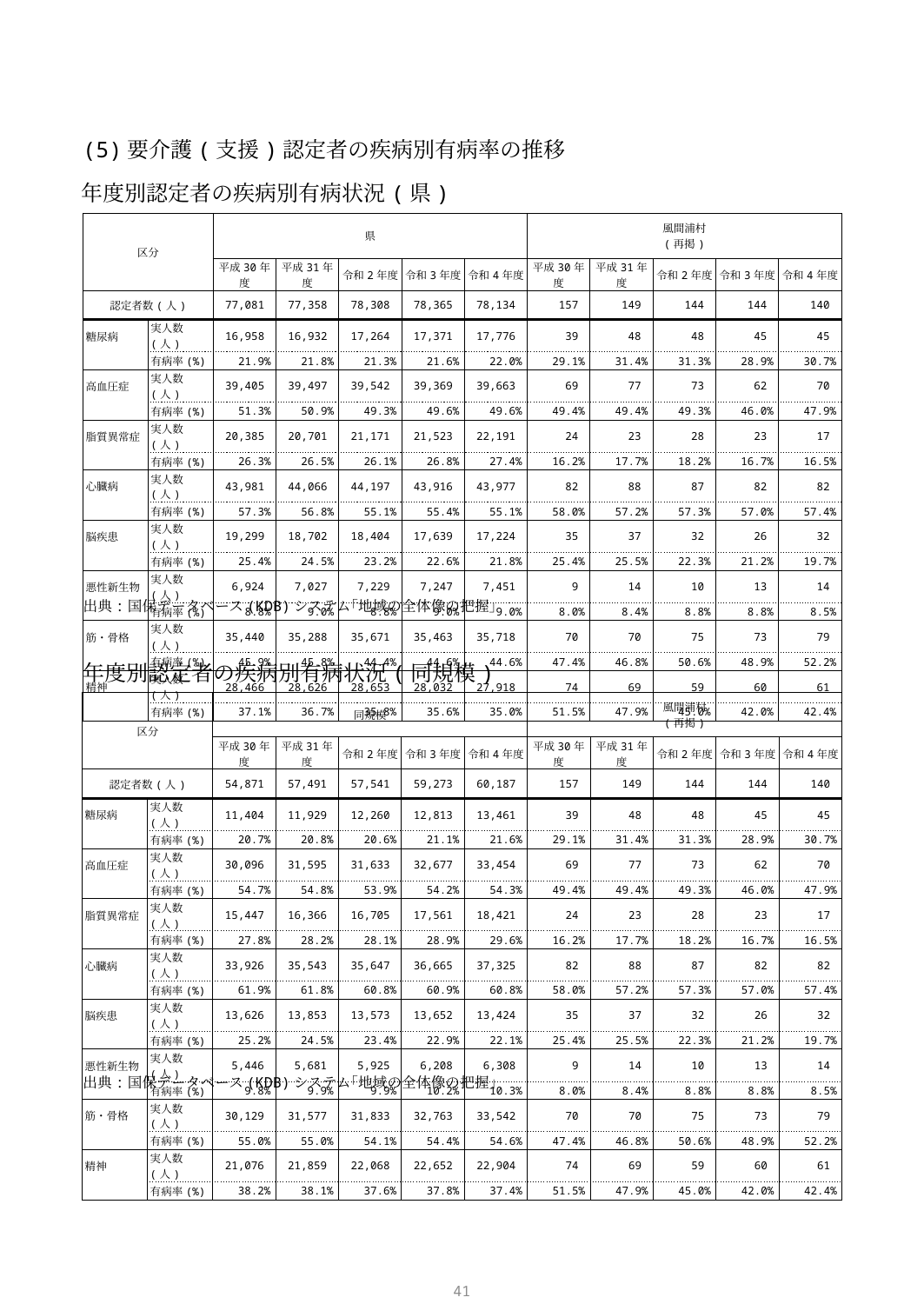

(5)要介護(支援)認定者の疾病別有病率の推移
年度別認定者の疾病別有病状況(県)
| 区分 |  | 県 |  |  |  |  | 風間浦村 (再掲) |  |  |  |  |
| --- | --- | --- | --- | --- | --- | --- | --- | --- | --- | --- | --- |
|  |  | 平成30年度 | 平成31年度 | 令和2年度 | 令和3年度 | 令和4年度 | 平成30年度 | 平成31年度 | 令和2年度 | 令和3年度 | 令和4年度 |
| 認定者数(人) |  | 77,081 | 77,358 | 78,308 | 78,365 | 78,134 | 157 | 149 | 144 | 144 | 140 |
| 糖尿病 | 実人数(人) | 16,958 | 16,932 | 17,264 | 17,371 | 17,776 | 39 | 48 | 48 | 45 | 45 |
|  | 有病率(%) | 21.9% | 21.8% | 21.3% | 21.6% | 22.0% | 29.1% | 31.4% | 31.3% | 28.9% | 30.7% |
| 高血圧症 | 実人数(人) | 39,405 | 39,497 | 39,542 | 39,369 | 39,663 | 69 | 77 | 73 | 62 | 70 |
|  | 有病率(%) | 51.3% | 50.9% | 49.3% | 49.6% | 49.6% | 49.4% | 49.4% | 49.3% | 46.0% | 47.9% |
| 脂質異常症 | 実人数(人) | 20,385 | 20,701 | 21,171 | 21,523 | 22,191 | 24 | 23 | 28 | 23 | 17 |
|  | 有病率(%) | 26.3% | 26.5% | 26.1% | 26.8% | 27.4% | 16.2% | 17.7% | 18.2% | 16.7% | 16.5% |
| 心臓病 | 実人数(人) | 43,981 | 44,066 | 44,197 | 43,916 | 43,977 | 82 | 88 | 87 | 82 | 82 |
|  | 有病率(%) | 57.3% | 56.8% | 55.1% | 55.4% | 55.1% | 58.0% | 57.2% | 57.3% | 57.0% | 57.4% |
| 脳疾患 | 実人数(人) | 19,299 | 18,702 | 18,404 | 17,639 | 17,224 | 35 | 37 | 32 | 26 | 32 |
|  | 有病率(%) | 25.4% | 24.5% | 23.2% | 22.6% | 21.8% | 25.4% | 25.5% | 22.3% | 21.2% | 19.7% |
| 悪性新生物 | 実人数(人) | 6,924 | 7,027 | 7,229 | 7,247 | 7,451 | 9 | 14 | 10 | 13 | 14 |
|  | 有病率(%) | 8.8% | 9.0% | 8.8% | 9.0% | 9.0% | 8.0% | 8.4% | 8.8% | 8.8% | 8.5% |
| 筋・骨格 | 実人数(人) | 35,440 | 35,288 | 35,671 | 35,463 | 35,718 | 70 | 70 | 75 | 73 | 79 |
|  | 有病率(%) | 45.9% | 45.8% | 44.4% | 44.6% | 44.6% | 47.4% | 46.8% | 50.6% | 48.9% | 52.2% |
| 精神 | 実人数(人) | 28,466 | 28,626 | 28,653 | 28,032 | 27,918 | 74 | 69 | 59 | 60 | 61 |
|  | 有病率(%) | 37.1% | 36.7% | 35.8% | 35.6% | 35.0% | 51.5% | 47.9% | 45.0% | 42.0% | 42.4% |
出典:国保データベース(KDB)システム｢地域の全体像の把握｣
年度別認定者の疾病別有病状況(同規模)
| 区分 |  | 同規模 |  |  |  |  | 風間浦村 (再掲) |  |  |  |  |
| --- | --- | --- | --- | --- | --- | --- | --- | --- | --- | --- | --- |
|  |  | 平成30年度 | 平成31年度 | 令和2年度 | 令和3年度 | 令和4年度 | 平成30年度 | 平成31年度 | 令和2年度 | 令和3年度 | 令和4年度 |
| 認定者数(人) |  | 54,871 | 57,491 | 57,541 | 59,273 | 60,187 | 157 | 149 | 144 | 144 | 140 |
| 糖尿病 | 実人数(人) | 11,404 | 11,929 | 12,260 | 12,813 | 13,461 | 39 | 48 | 48 | 45 | 45 |
|  | 有病率(%) | 20.7% | 20.8% | 20.6% | 21.1% | 21.6% | 29.1% | 31.4% | 31.3% | 28.9% | 30.7% |
| 高血圧症 | 実人数(人) | 30,096 | 31,595 | 31,633 | 32,677 | 33,454 | 69 | 77 | 73 | 62 | 70 |
|  | 有病率(%) | 54.7% | 54.8% | 53.9% | 54.2% | 54.3% | 49.4% | 49.4% | 49.3% | 46.0% | 47.9% |
| 脂質異常症 | 実人数(人) | 15,447 | 16,366 | 16,705 | 17,561 | 18,421 | 24 | 23 | 28 | 23 | 17 |
|  | 有病率(%) | 27.8% | 28.2% | 28.1% | 28.9% | 29.6% | 16.2% | 17.7% | 18.2% | 16.7% | 16.5% |
| 心臓病 | 実人数(人) | 33,926 | 35,543 | 35,647 | 36,665 | 37,325 | 82 | 88 | 87 | 82 | 82 |
|  | 有病率(%) | 61.9% | 61.8% | 60.8% | 60.9% | 60.8% | 58.0% | 57.2% | 57.3% | 57.0% | 57.4% |
| 脳疾患 | 実人数(人) | 13,626 | 13,853 | 13,573 | 13,652 | 13,424 | 35 | 37 | 32 | 26 | 32 |
|  | 有病率(%) | 25.2% | 24.5% | 23.4% | 22.9% | 22.1% | 25.4% | 25.5% | 22.3% | 21.2% | 19.7% |
| 悪性新生物 | 実人数(人) | 5,446 | 5,681 | 5,925 | 6,208 | 6,308 | 9 | 14 | 10 | 13 | 14 |
|  | 有病率(%) | 9.8% | 9.9% | 9.9% | 10.2% | 10.3% | 8.0% | 8.4% | 8.8% | 8.8% | 8.5% |
| 筋・骨格 | 実人数(人) | 30,129 | 31,577 | 31,833 | 32,763 | 33,542 | 70 | 70 | 75 | 73 | 79 |
|  | 有病率(%) | 55.0% | 55.0% | 54.1% | 54.4% | 54.6% | 47.4% | 46.8% | 50.6% | 48.9% | 52.2% |
| 精神 | 実人数(人) | 21,076 | 21,859 | 22,068 | 22,652 | 22,904 | 74 | 69 | 59 | 60 | 61 |
|  | 有病率(%) | 38.2% | 38.1% | 37.6% | 37.8% | 37.4% | 51.5% | 47.9% | 45.0% | 42.0% | 42.4% |
出典:国保データベース(KDB)システム｢地域の全体像の把握｣
41